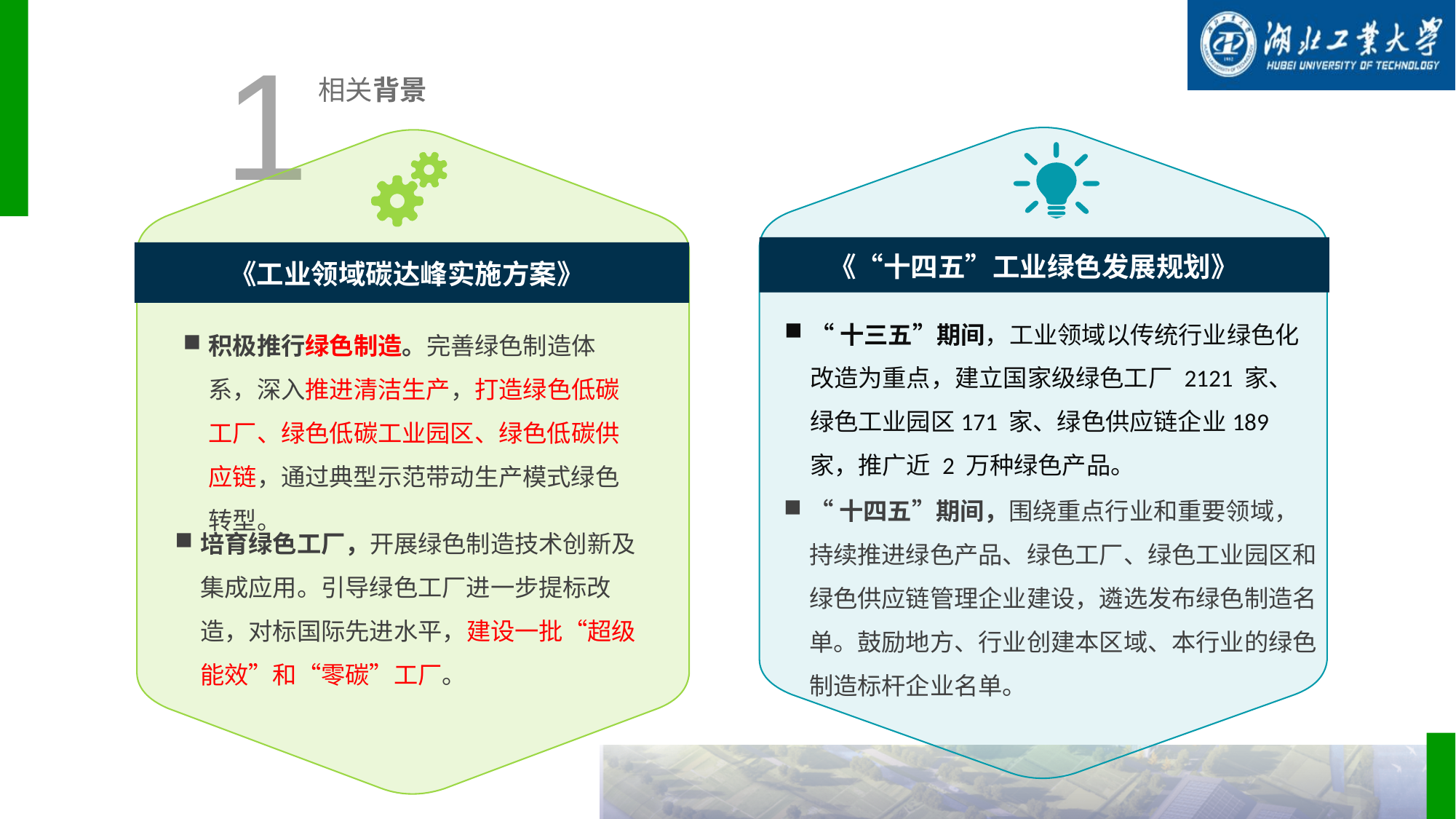

1
相关背景

《“十四五”工业绿色发展规划》
“十三五”期间，工业领域以传统行业绿色化改造为重点，建立国家级绿色工厂 2121 家、绿色工业园区171 家、绿色供应链企业189家，推广近 2 万种绿色产品。
“十四五”期间，围绕重点行业和重要领域，持续推进绿色产品、绿色工厂、绿色工业园区和绿色供应链管理企业建设，遴选发布绿色制造名单。鼓励地方、行业创建本区域、本行业的绿色制造标杆企业名单。

《工业领域碳达峰实施方案》
积极推行绿色制造。完善绿色制造体系，深入推进清洁生产，打造绿色低碳工厂、绿色低碳工业园区、绿色低碳供应链，通过典型示范带动生产模式绿色转型。
培育绿色工厂，开展绿色制造技术创新及集成应用。引导绿色工厂进一步提标改造，对标国际先进水平，建设一批“超级能效”和“零碳”工厂。